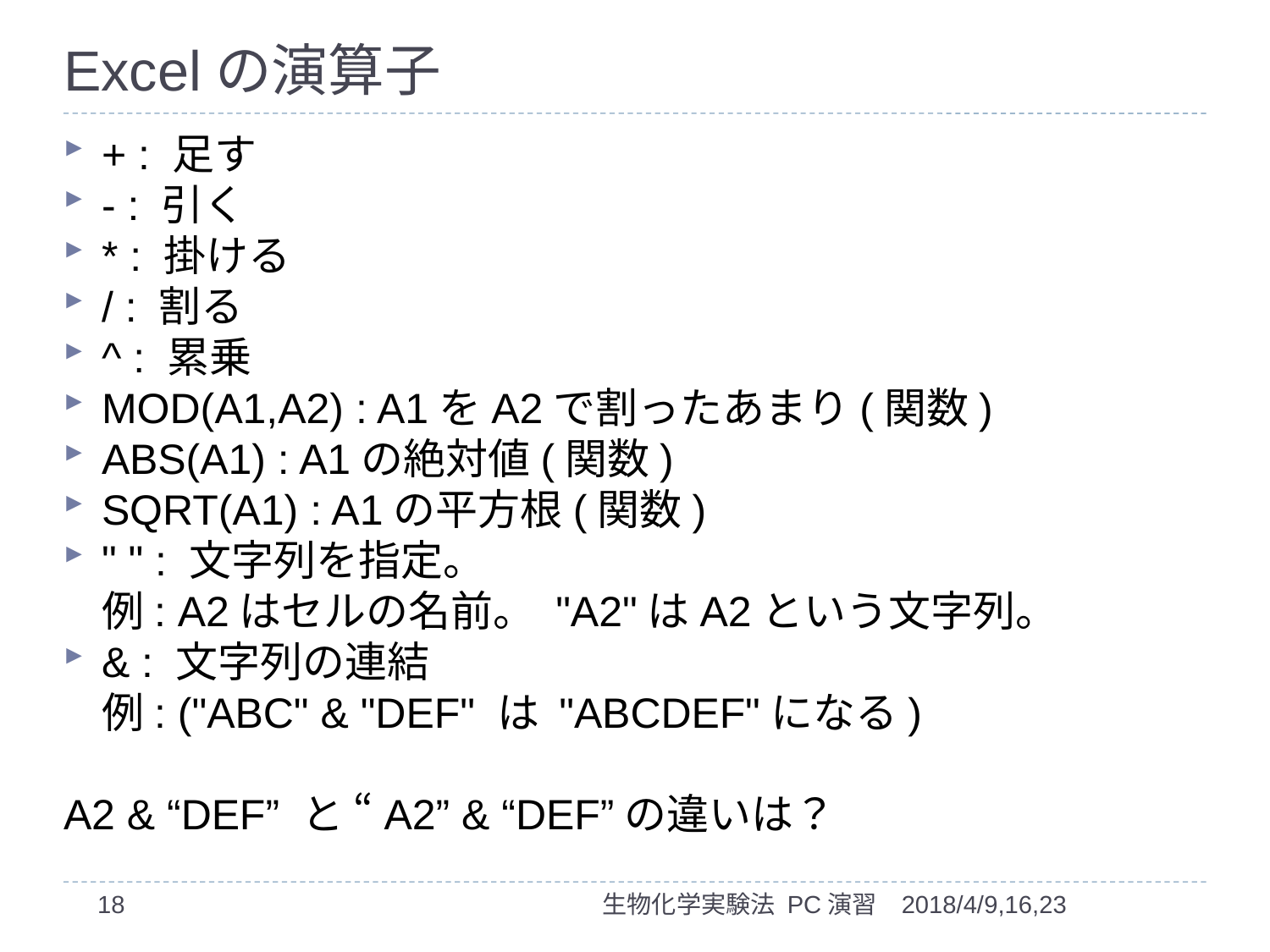

# Excelの演算子
+ : 足す
- : 引く
* : 掛ける
/ : 割る
^ : 累乗
MOD(A1,A2) : A1をA2で割ったあまり(関数)
ABS(A1) : A1の絶対値(関数)
SQRT(A1) : A1の平方根(関数)
" " : 文字列を指定。
例: A2はセルの名前。 "A2"はA2という文字列。
& : 文字列の連結
例: ("ABC" & "DEF" は "ABCDEF"になる)

A2 & “DEF” と “A2” & “DEF”の違いは？
18
生物化学実験法 PC演習
2018/4/9,16,23